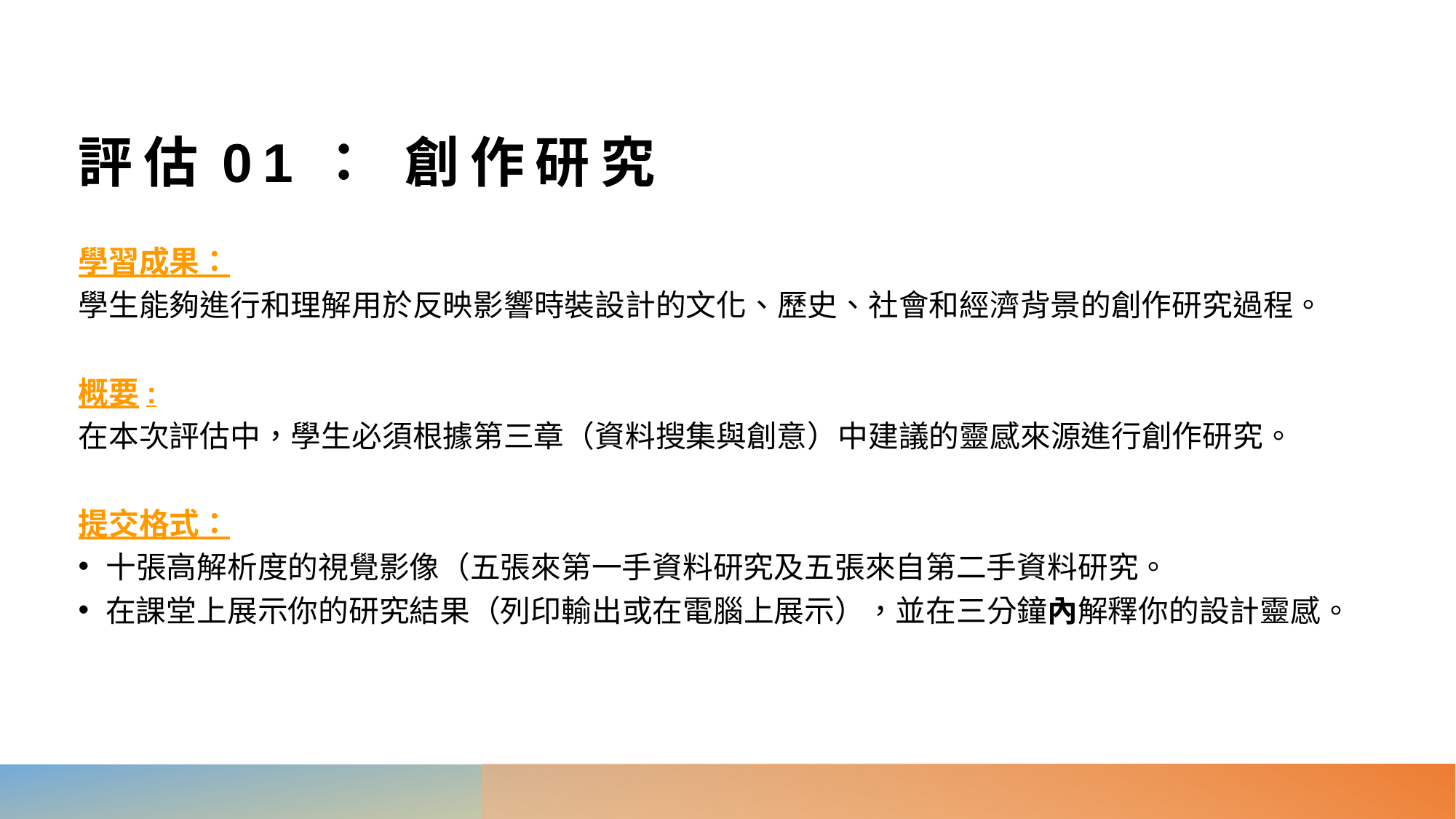

# 評估01： 創作研究

學習成果：
學生能夠進行和理解用於反映影響時裝設計的文化、歷史、社會和經濟背景的創作研究過程。

概要:
在本次評估中，學生必須根據第三章（資料搜集與創意）中建議的靈感來源進行創作研究。
提交格式：
十張高解析度的視覺影像（五張來第一手資料研究及五張來自第二手資料研究。
在課堂上展示你的研究結果（列印輸出或在電腦上展示），並在三分鐘內解釋你的設計靈感。